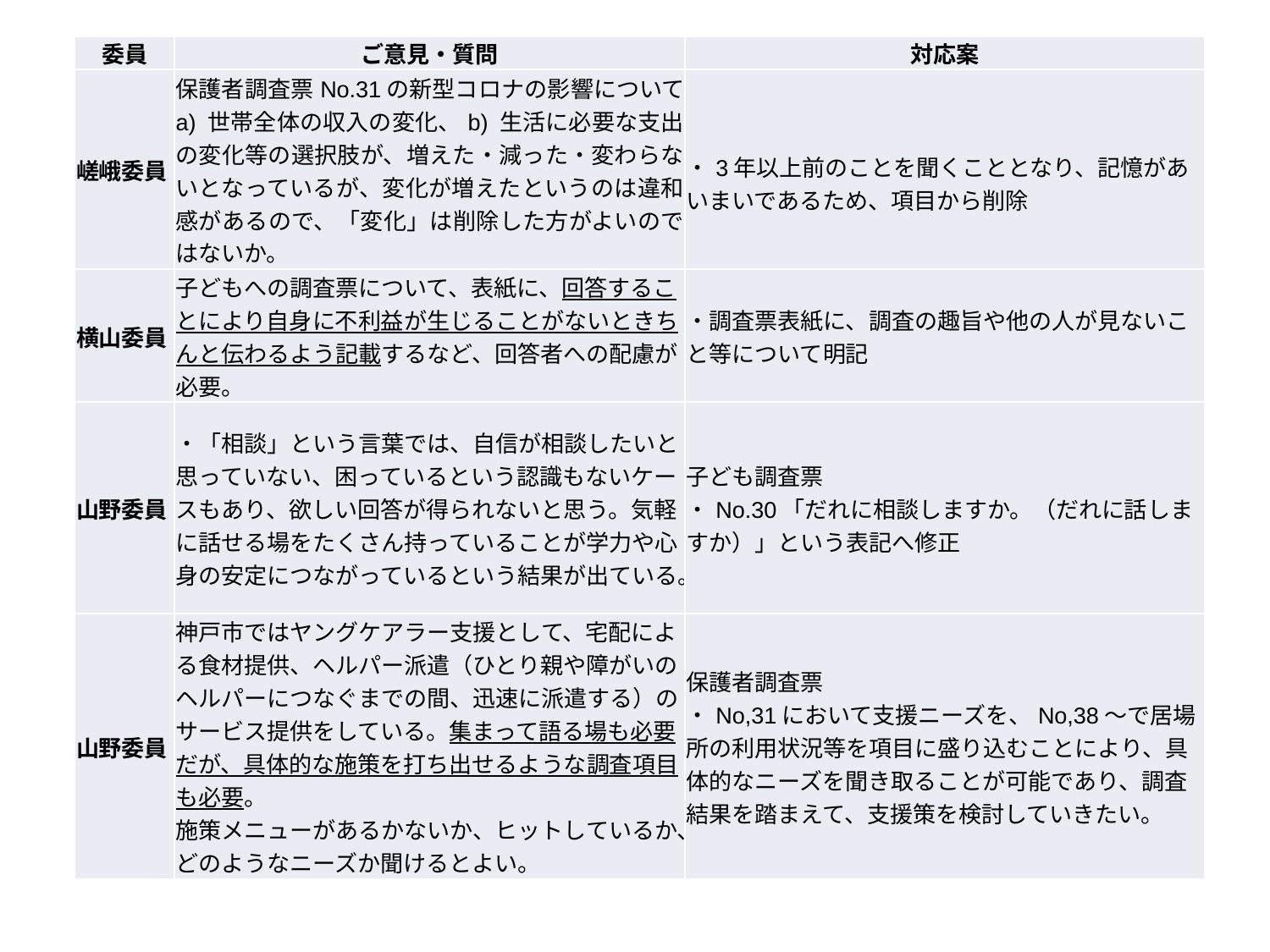

| 委員 | ご意見・質問 | 対応案 |
| --- | --- | --- |
| 嵯峨委員 | 保護者調査票No.31の新型コロナの影響について、a) 世帯全体の収入の変化、b) 生活に必要な支出の変化等の選択肢が、増えた・減った・変わらないとなっているが、変化が増えたというのは違和感があるので、「変化」は削除した方がよいのではないか。 | ・3年以上前のことを聞くこととなり、記憶があいまいであるため、項目から削除 |
| 横山委員 | 子どもへの調査票について、表紙に、回答することにより自身に不利益が生じることがないときちんと伝わるよう記載するなど、回答者への配慮が必要。 | ・調査票表紙に、調査の趣旨や他の人が見ないこと等について明記 |
| 山野委員 | ・「相談」という言葉では、自信が相談したいと思っていない、困っているという認識もないケースもあり、欲しい回答が得られないと思う。気軽に話せる場をたくさん持っていることが学力や心身の安定につながっているという結果が出ている。 | 子ども調査票 ・No.30「だれに相談しますか。（だれに話しますか）」という表記へ修正 |
| 山野委員 | 神戸市ではヤングケアラー支援として、宅配による食材提供、ヘルパー派遣（ひとり親や障がいのヘルパーにつなぐまでの間、迅速に派遣する）のサービス提供をしている。集まって語る場も必要だが、具体的な施策を打ち出せるような調査項目も必要。 施策メニューがあるかないか、ヒットしているか、どのようなニーズか聞けるとよい。 | 保護者調査票 ・No,31において支援ニーズを、No,38～で居場所の利用状況等を項目に盛り込むことにより、具体的なニーズを聞き取ることが可能であり、調査結果を踏まえて、支援策を検討していきたい。 |